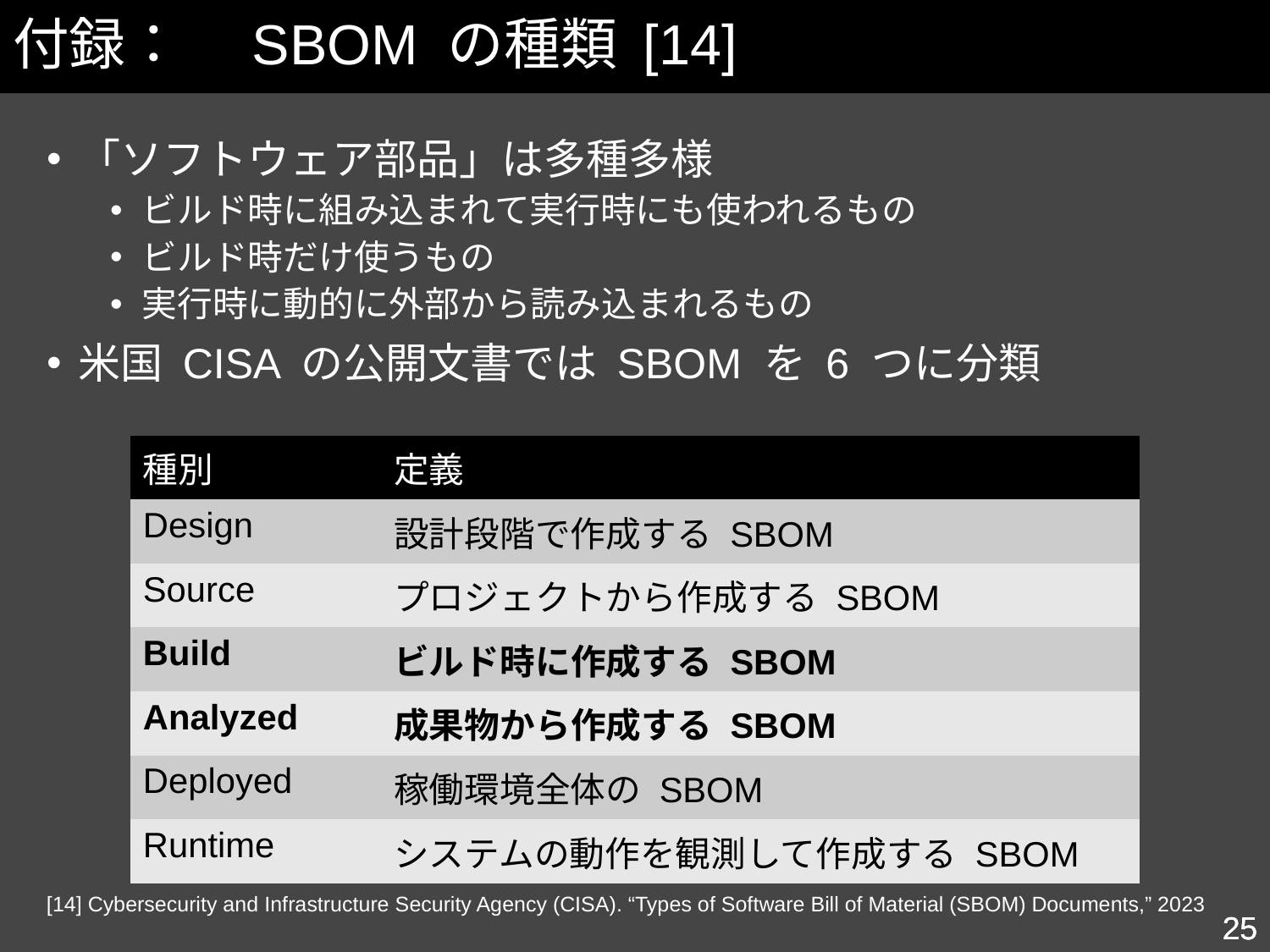

# 付録：　SBOM の種類 [14]
「ソフトウェア部品」は多種多様
ビルド時に組み込まれて実行時にも使われるもの
ビルド時だけ使うもの
実行時に動的に外部から読み込まれるもの
米国 CISA の公開文書では SBOM を 6 つに分類
| 種別 | 定義 |
| --- | --- |
| Design | 設計段階で作成する SBOM |
| Source | プロジェクトから作成する SBOM |
| Build | ビルド時に作成する SBOM |
| Analyzed | 成果物から作成する SBOM |
| Deployed | 稼働環境全体の SBOM |
| Runtime | システムの動作を観測して作成する SBOM |
[14] Cybersecurity and Infrastructure Security Agency (CISA). “Types of Software Bill of Material (SBOM) Documents,” 2023